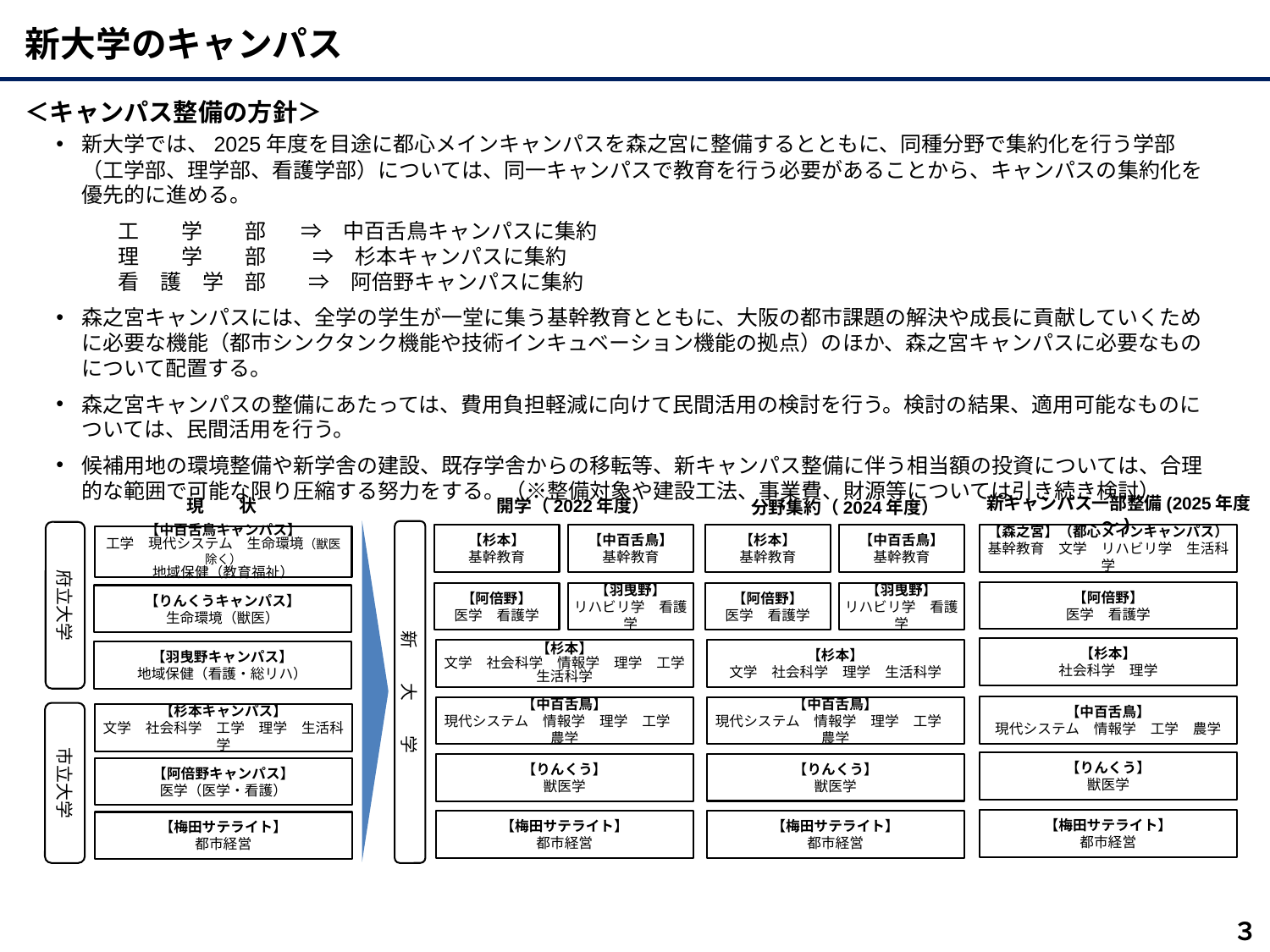

新大学のキャンパス
＜キャンパス整備の方針＞
新大学では、2025年度を目途に都心メインキャンパスを森之宮に整備するとともに、同種分野で集約化を行う学部（工学部、理学部、看護学部）については、同一キャンパスで教育を行う必要があることから、キャンパスの集約化を優先的に進める。
工　　学　　部　   ⇒　中百舌鳥キャンパスに集約
理　　学　　部　　 ⇒　杉本キャンパスに集約
看　護　学　部　　⇒　阿倍野キャンパスに集約
森之宮キャンパスには、全学の学生が一堂に集う基幹教育とともに、大阪の都市課題の解決や成長に貢献していくために必要な機能（都市シンクタンク機能や技術インキュベーション機能の拠点）のほか、森之宮キャンパスに必要なものについて配置する。
森之宮キャンパスの整備にあたっては、費用負担軽減に向けて民間活用の検討を行う。検討の結果、適用可能なものについては、民間活用を行う。
候補用地の環境整備や新学舎の建設、既存学舎からの移転等、新キャンパス整備に伴う相当額の投資については、合理的な範囲で可能な限り圧縮する努力をする。（※整備対象や建設工法、事業費、財源等については引き続き検討）
新キャンパス一部整備(2025年度～)
現　　状
開学（2022年度）
分野集約（2024年度）
新　　大　　学
府立大学
【杉本】
基幹教育
【中百舌鳥】
基幹教育
【杉本】
基幹教育
【中百舌鳥】
基幹教育
【森之宮】（都心メインキャンパス）
基幹教育　文学　リハビリ学　生活科学
【中百舌鳥キャンパス】
工学　現代システム　生命環境（獣医除く）
地域保健（教育福祉）
【阿倍野】
医学　看護学
【阿倍野】
医学　看護学
【羽曳野】
リハビリ学　看護学
【阿倍野】
医学　看護学
【羽曳野】
リハビリ学　看護学
【りんくうキャンパス】
生命環境（獣医）
【杉本】
社会科学　理学
【杉本】
文学　社会科学　情報学　理学　工学
生活科学
【杉本】
文学　社会科学　理学　生活科学
【羽曳野キャンパス】
地域保健（看護・総リハ）

【中百舌鳥】
現代システム　情報学　工学　農学
【中百舌鳥】
現代システム　情報学　理学　工学　農学
【中百舌鳥】
現代システム　情報学　理学　工学　農学
市立大学
【杉本キャンパス】
文学　社会科学　工学　理学　生活科学
【りんくう】
獣医学
【りんくう】
獣医学
【りんくう】
獣医学
【阿倍野キャンパス】
医学（医学・看護）
【梅田サテライト】
都市経営
【梅田サテライト】
都市経営
【梅田サテライト】
都市経営
【梅田サテライト】
都市経営
３